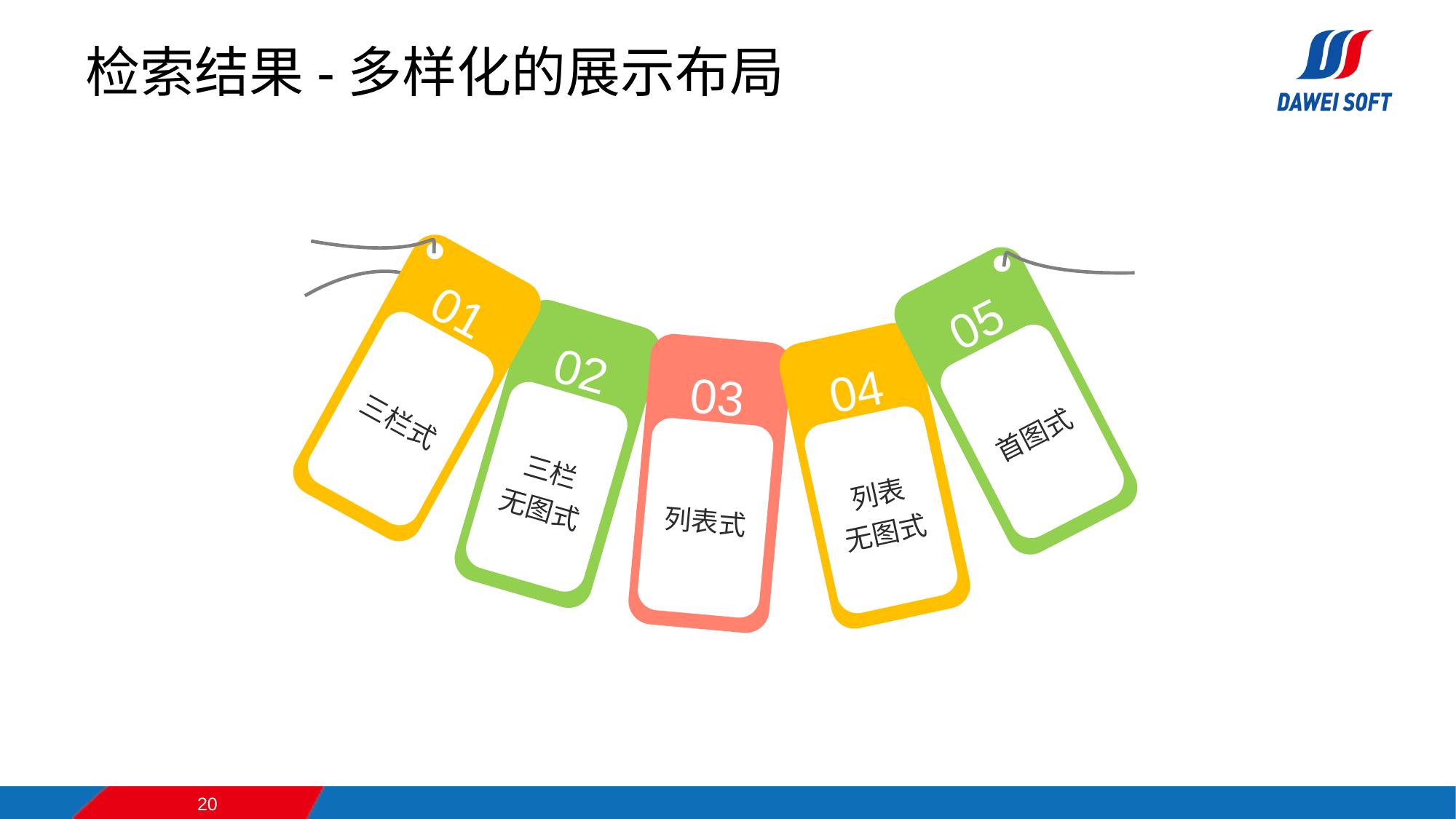

# 检索结果-多样化的展示布局

01

05

02
三栏式
04
首图式
03
三栏
无图式
列表
无图式
列表式